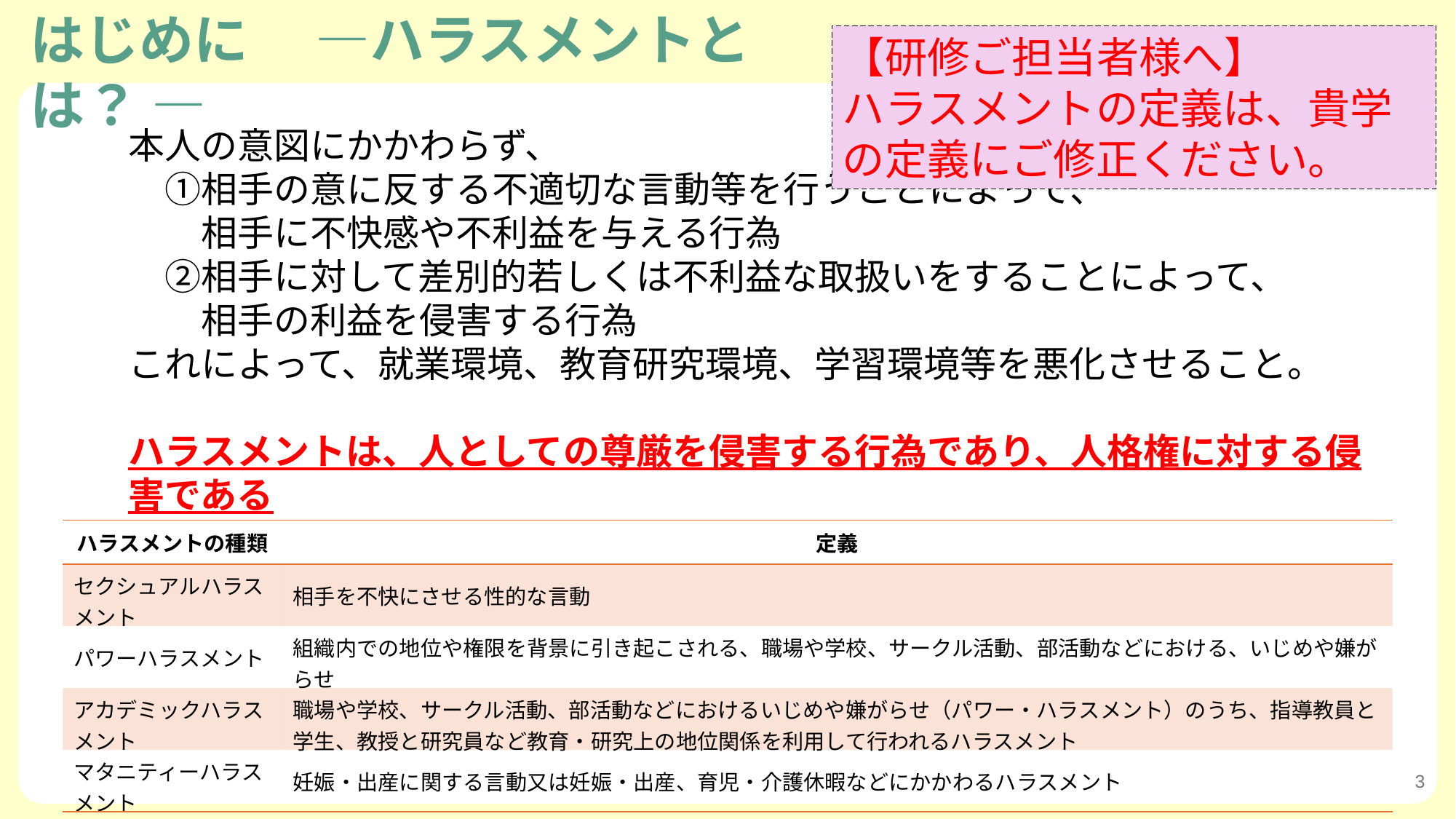

はじめに　 ―ハラスメントとは？ ―
【研修ご担当者様へ】
ハラスメントの定義は、貴学の定義にご修正ください。
本人の意図にかかわらず、
　①相手の意に反する不適切な言動等を行うことによって、
　　相手に不快感や不利益を与える行為
　②相手に対して差別的若しくは不利益な取扱いをすることによって、
　　相手の利益を侵害する行為
これによって、就業環境、教育研究環境、学習環境等を悪化させること。

ハラスメントは、人としての尊厳を侵害する行為であり、人格権に対する侵害である
| ハラスメントの種類 | 定義 |
| --- | --- |
| セクシュアルハラスメント | 相手を不快にさせる性的な言動 |
| パワーハラスメント | 組織内での地位や権限を背景に引き起こされる、職場や学校、サークル活動、部活動などにおける、いじめや嫌がらせ |
| アカデミックハラスメント | 職場や学校、サークル活動、部活動などにおけるいじめや嫌がらせ（パワー・ハラスメント）のうち、指導教員と学生、教授と研究員など教育・研究上の地位関係を利用して行われるハラスメント |
| マタニティーハラスメント | 妊娠・出産に関する言動又は妊娠・出産、育児・介護休暇などにかかわるハラスメント |
3